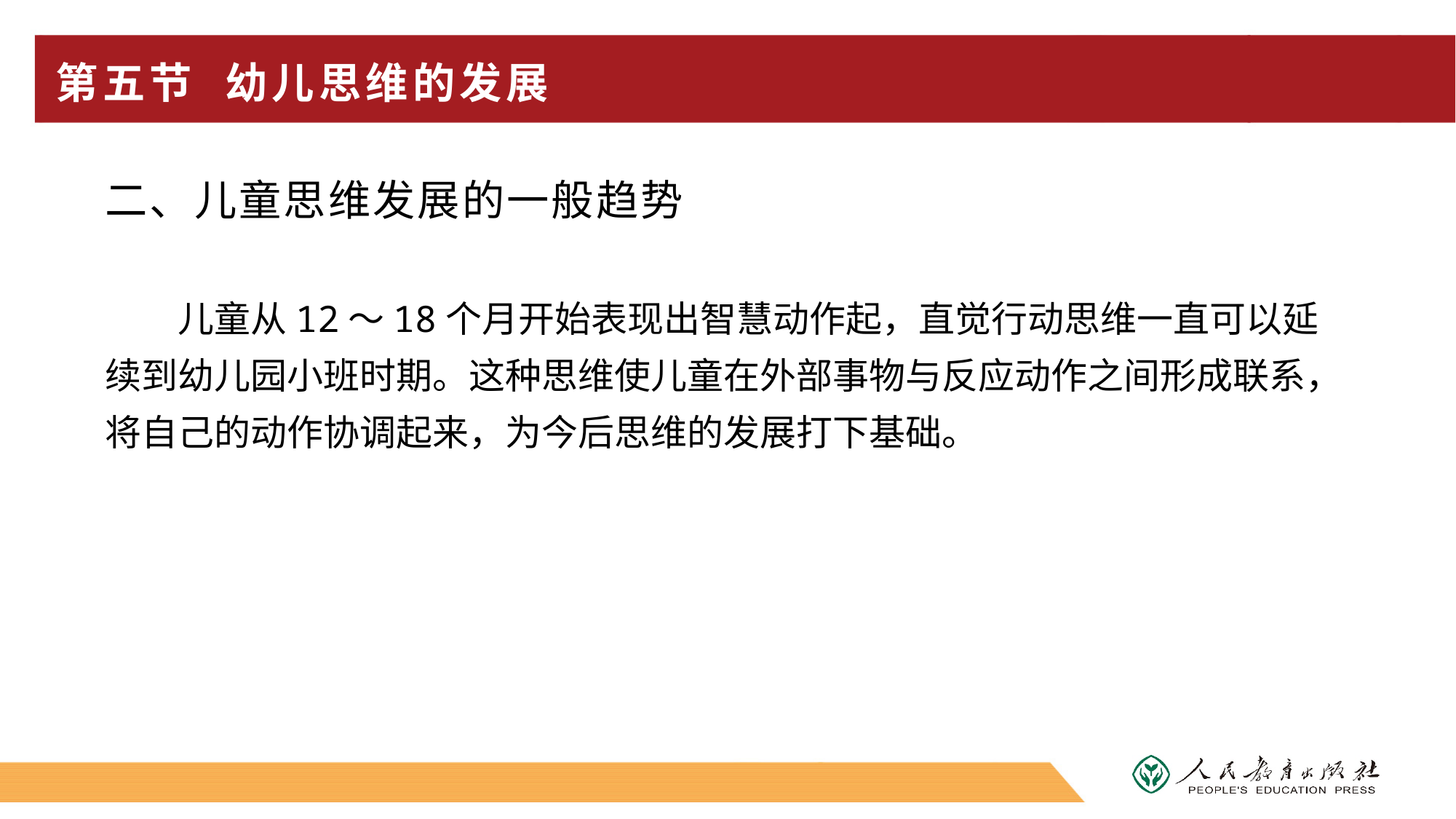

# 第五节  幼儿思维的发展
二、儿童思维发展的一般趋势
儿童从12～18个月开始表现出智慧动作起，直觉行动思维一直可以延续到幼儿园小班时期。这种思维使儿童在外部事物与反应动作之间形成联系，将自己的动作协调起来，为今后思维的发展打下基础。